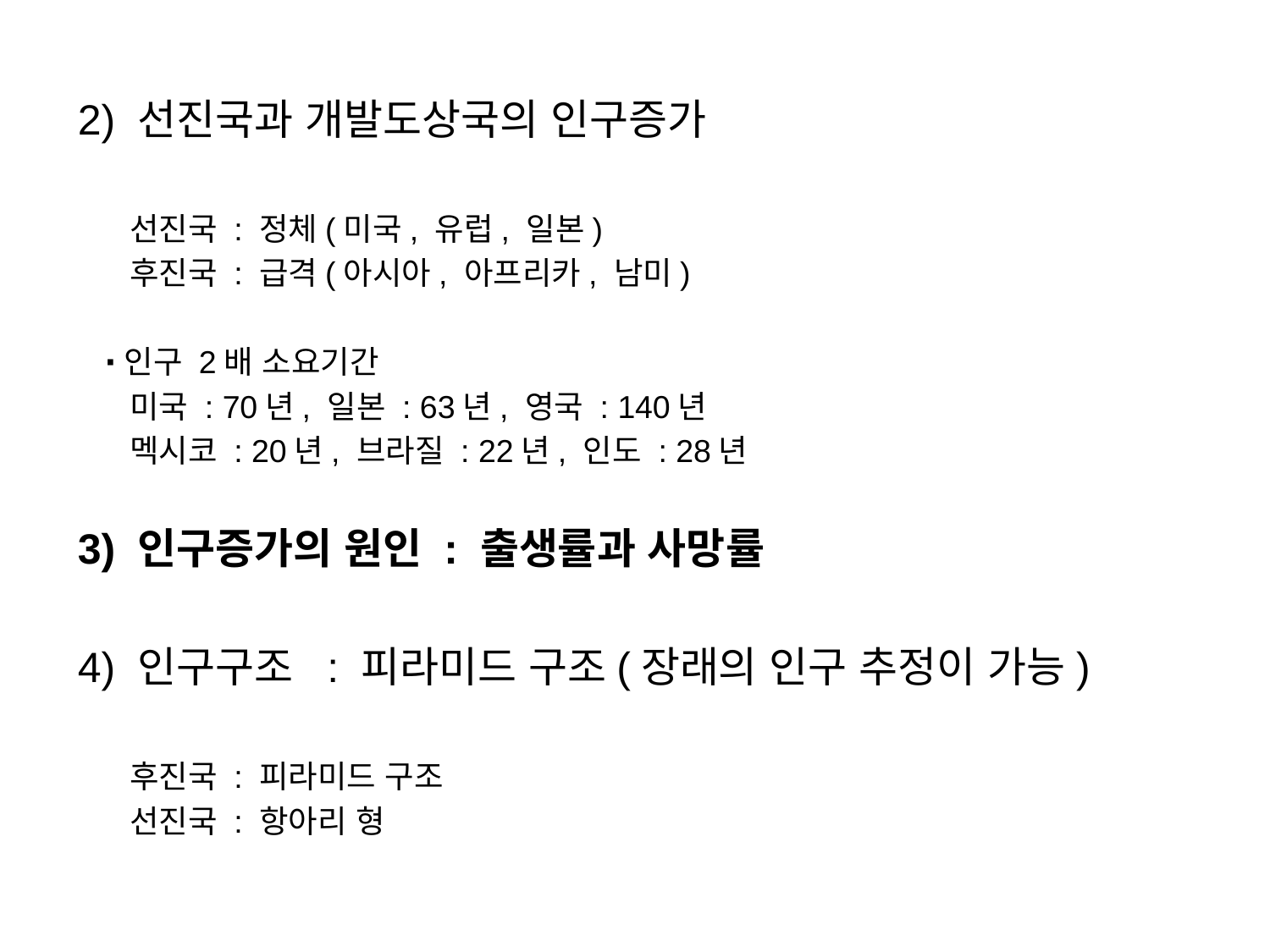

2) 선진국과 개발도상국의 인구증가

     선진국 : 정체(미국, 유럽, 일본)
     후진국 : 급격(아시아, 아프리카, 남미)

   ⋅인구 2배 소요기간
     미국 : 70년, 일본 : 63년, 영국 : 140년
     멕시코 : 20년, 브라질 : 22년, 인도 : 28년

3) 인구증가의 원인 : 출생률과 사망률

4) 인구구조  : 피라미드 구조(장래의 인구 추정이 가능)

     후진국 : 피라미드 구조
     선진국 : 항아리 형